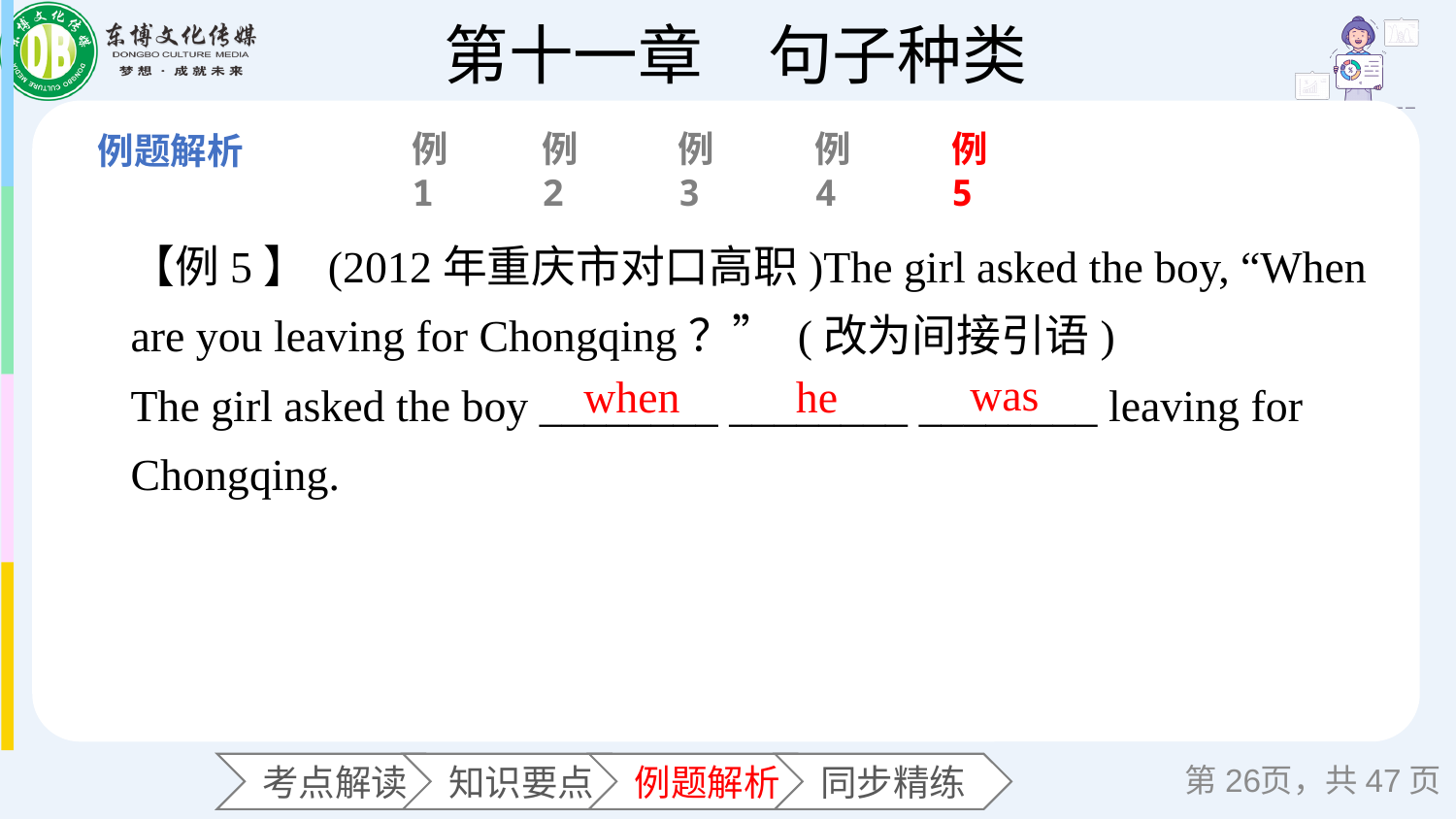

例1
例2
例3
例4
例5
【例5】 (2012年重庆市对口高职)The girl asked the boy, “When are you leaving for Chongqing？” (改为间接引语)
The girl asked the boy ________ ________ ________ leaving for Chongqing.

was
when
he
第26页，共47页